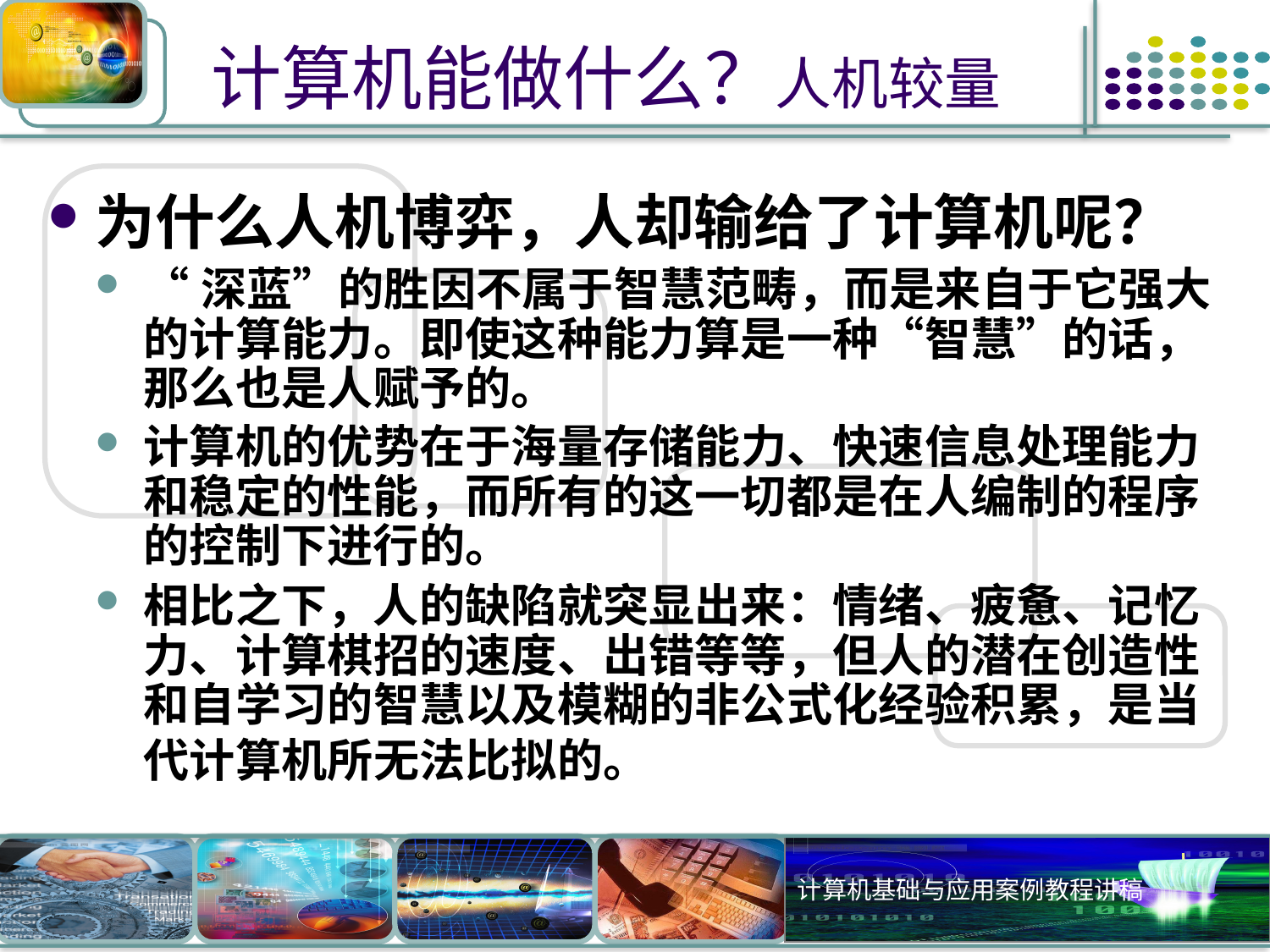

# 计算机能做什么？人机较量
为什么人机博弈，人却输给了计算机呢？
“深蓝”的胜因不属于智慧范畴，而是来自于它强大的计算能力。即使这种能力算是一种“智慧”的话，那么也是人赋予的。
计算机的优势在于海量存储能力、快速信息处理能力和稳定的性能，而所有的这一切都是在人编制的程序的控制下进行的。
相比之下，人的缺陷就突显出来：情绪、疲惫、记忆力、计算棋招的速度、出错等等，但人的潜在创造性和自学习的智慧以及模糊的非公式化经验积累，是当代计算机所无法比拟的。